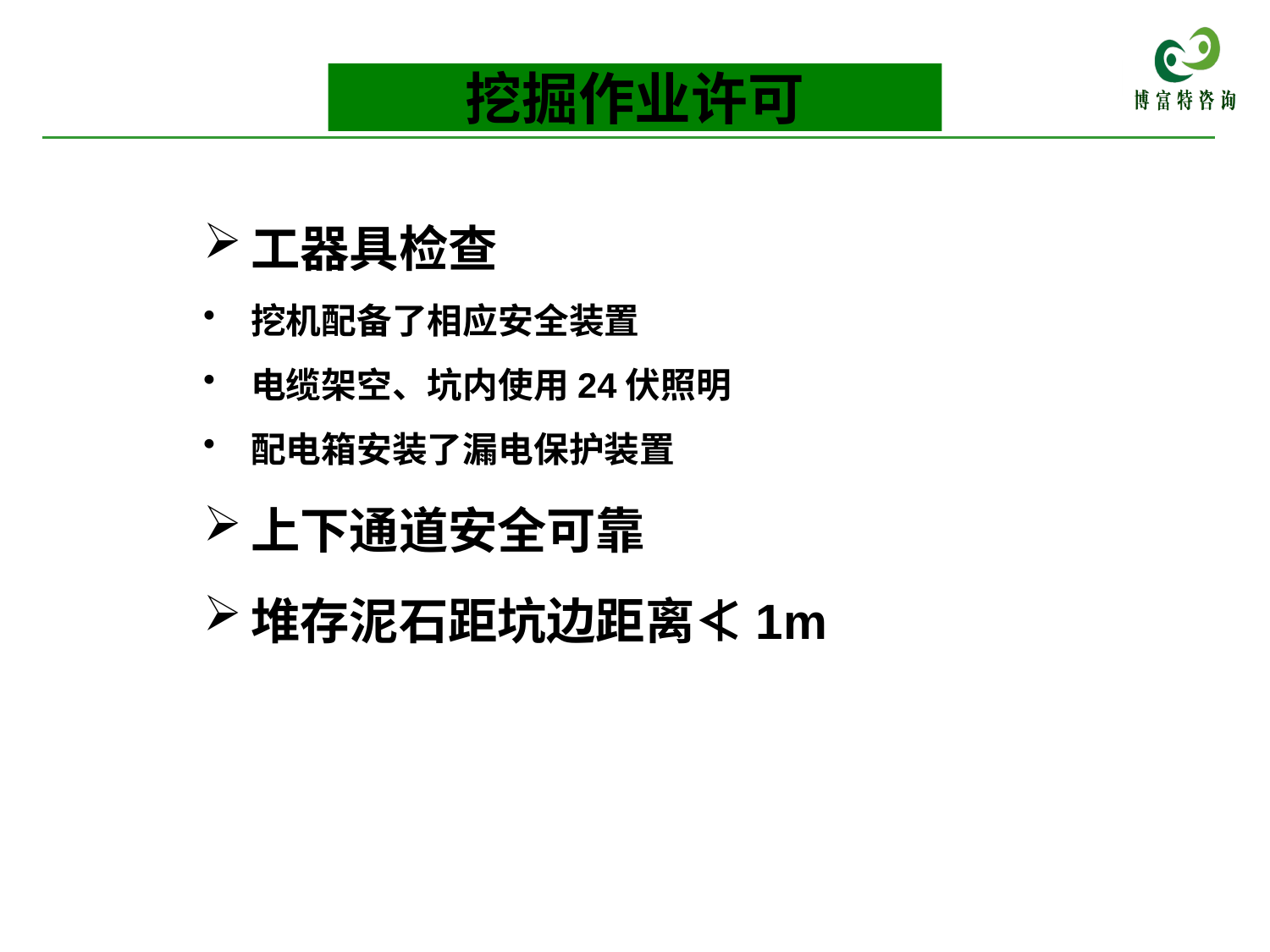

挖掘作业许可
工器具检查
挖机配备了相应安全装置
电缆架空、坑内使用24伏照明
配电箱安装了漏电保护装置
上下通道安全可靠
堆存泥石距坑边距离≮1m